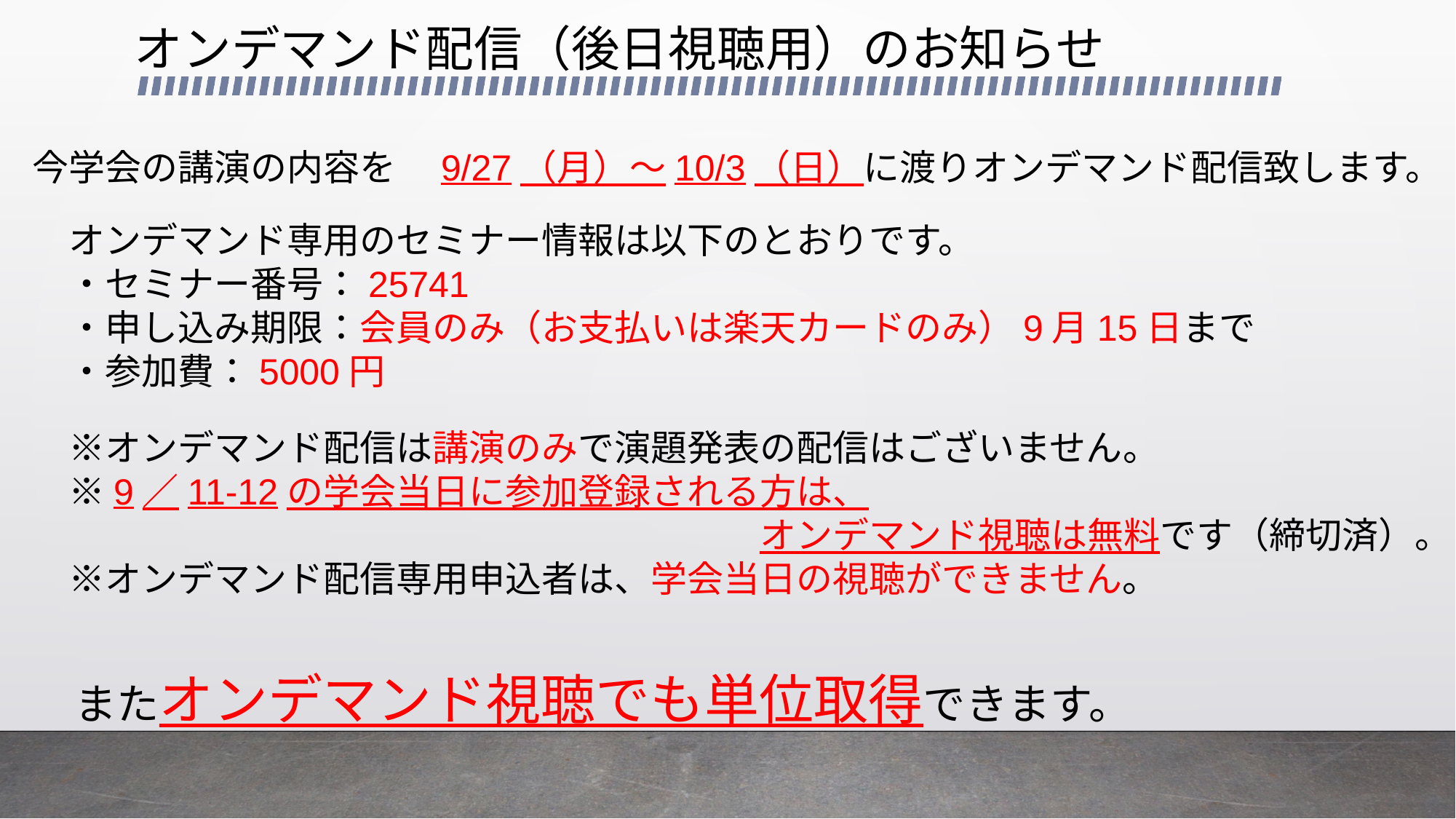

オンデマンド配信（後日視聴用）のお知らせ
今学会の講演の内容を　9/27（月）～10/3（日）に渡りオンデマンド配信致します。

　オンデマンド専用のセミナー情報は以下のとおりです。
　・セミナー番号：25741
　・申し込み期限：会員のみ（お支払いは楽天カードのみ）9月15日まで
　・参加費：5000円

　※オンデマンド配信は講演のみで演題発表の配信はございません。
　※9／11-12の学会当日に参加登録される方は、
　　　　　　　　　　　　　　　　　　　　オンデマンド視聴は無料です（締切済）。
　※オンデマンド配信専用申込者は、学会当日の視聴ができません。
　またオンデマンド視聴でも単位取得できます。